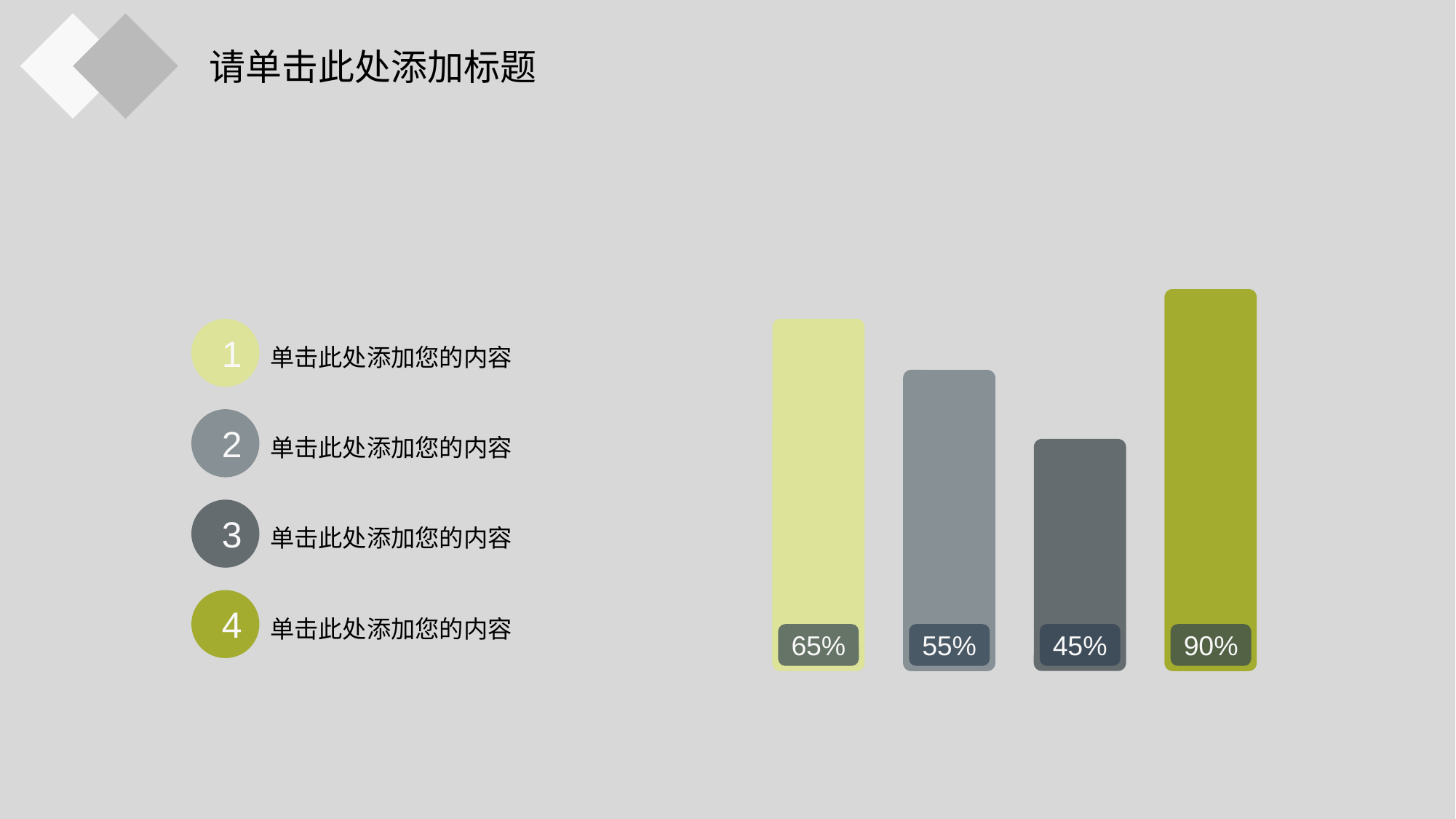

请单击此处添加标题

1
单击此处添加您的内容

2
单击此处添加您的内容

3
单击此处添加您的内容

4
单击此处添加您的内容
65%
55%
45%
90%